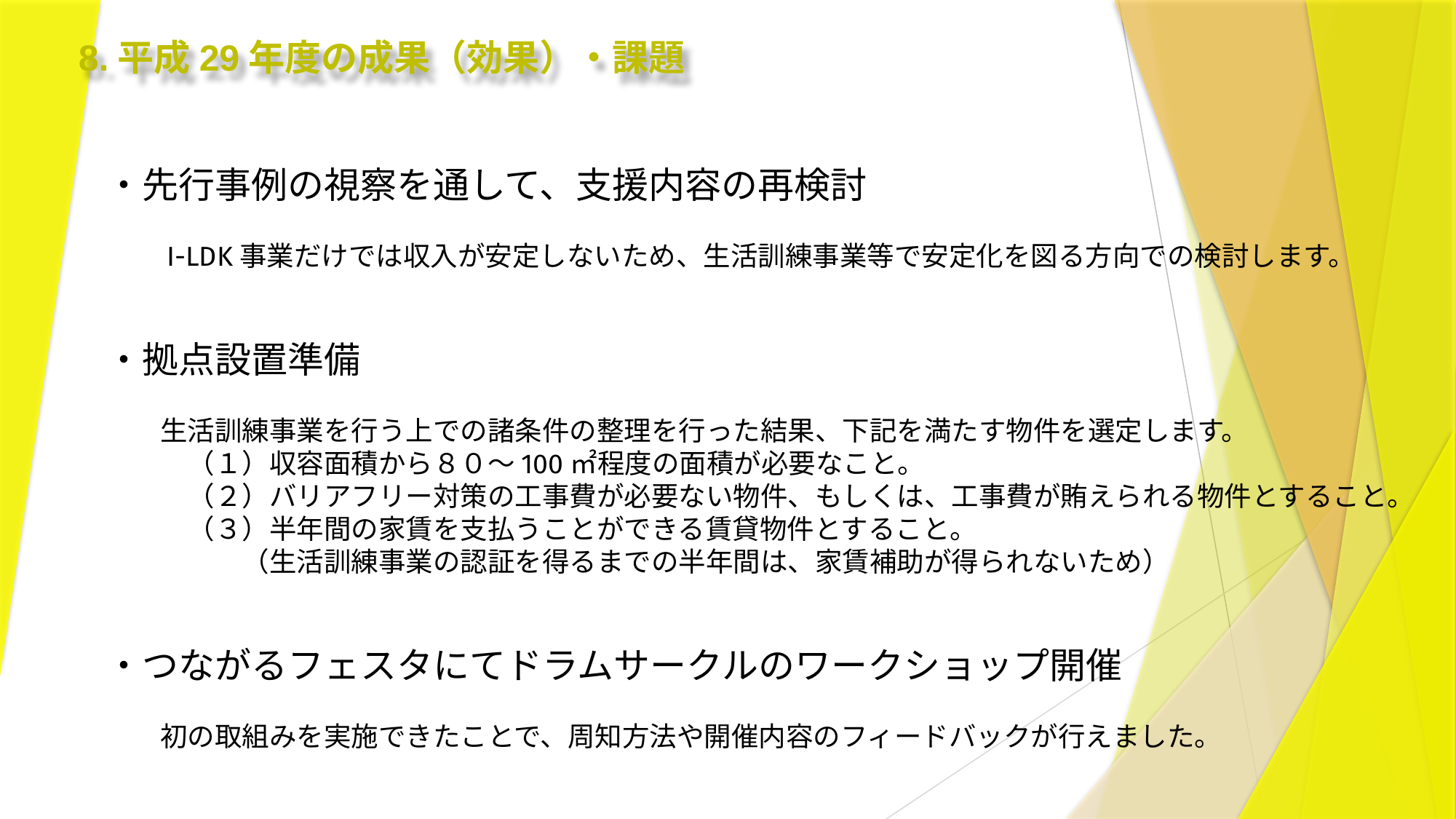

8.平成29年度の成果（効果）・課題

　・先行事例の視察を通して、支援内容の再検討

　　　I-LDK事業だけでは収入が安定しないため、生活訓練事業等で安定化を図る方向での検討します。

　・拠点設置準備

　　　生活訓練事業を行う上での諸条件の整理を行った結果、下記を満たす物件を選定します。
　　　　（１）収容面積から８０～100㎡程度の面積が必要なこと。
　　　　（２）バリアフリー対策の工事費が必要ない物件、もしくは、工事費が賄えられる物件とすること。
　　　　（３）半年間の家賃を支払うことができる賃貸物件とすること。
　　　　　　（生活訓練事業の認証を得るまでの半年間は、家賃補助が得られないため）

　・つながるフェスタにてドラムサークルのワークショップ開催

　　　初の取組みを実施できたことで、周知方法や開催内容のフィードバックが行えました。